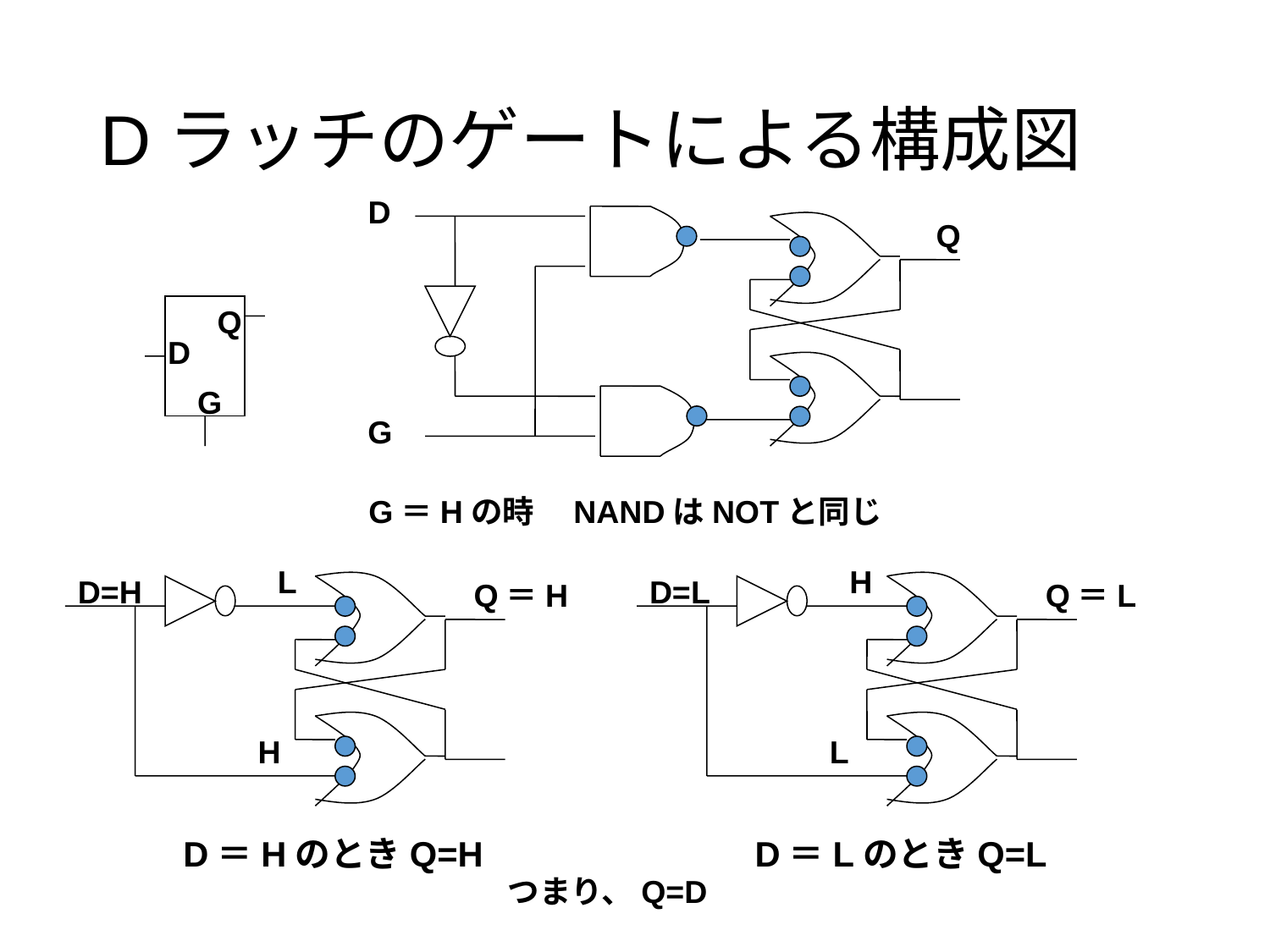

# Dラッチのゲートによる構成図
D

Q

Q

D

G

G

G＝Hの時　NANDはNOTと同じ
L
H

D=H
D=L

Q＝H

Q＝L

H
L

D＝HのときQ=H
D＝LのときQ=L
つまり、Q=D